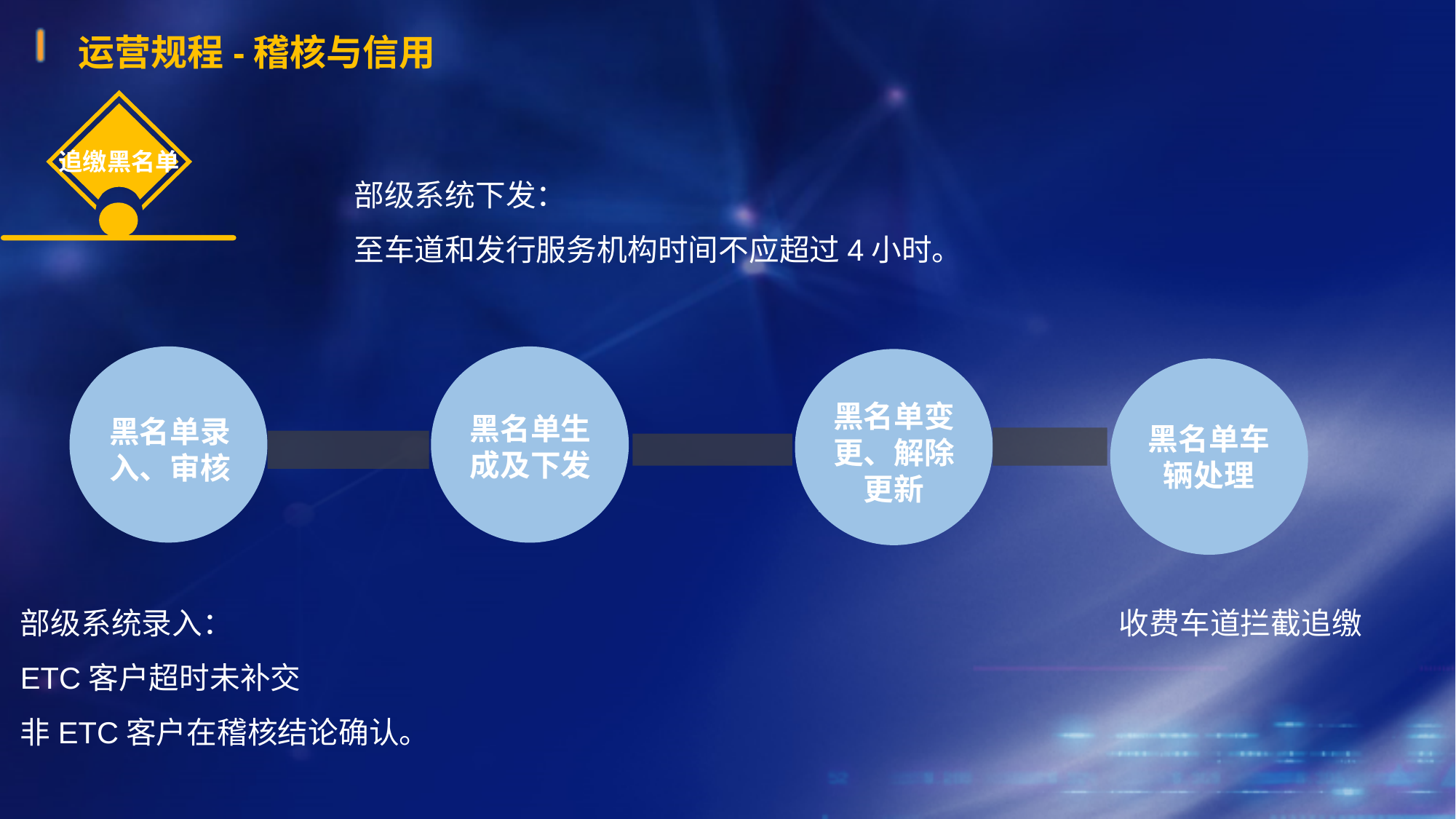

运营规程-稽核与信用
追缴黑名单
部级系统下发：
至车道和发行服务机构时间不应超过4小时。

黑名单变更、解除更新
黑名单生成及下发
黑名单录入、审核
黑名单车辆处理

部级系统录入：
ETC客户超时未补交
非ETC客户在稽核结论确认。
收费车道拦截追缴